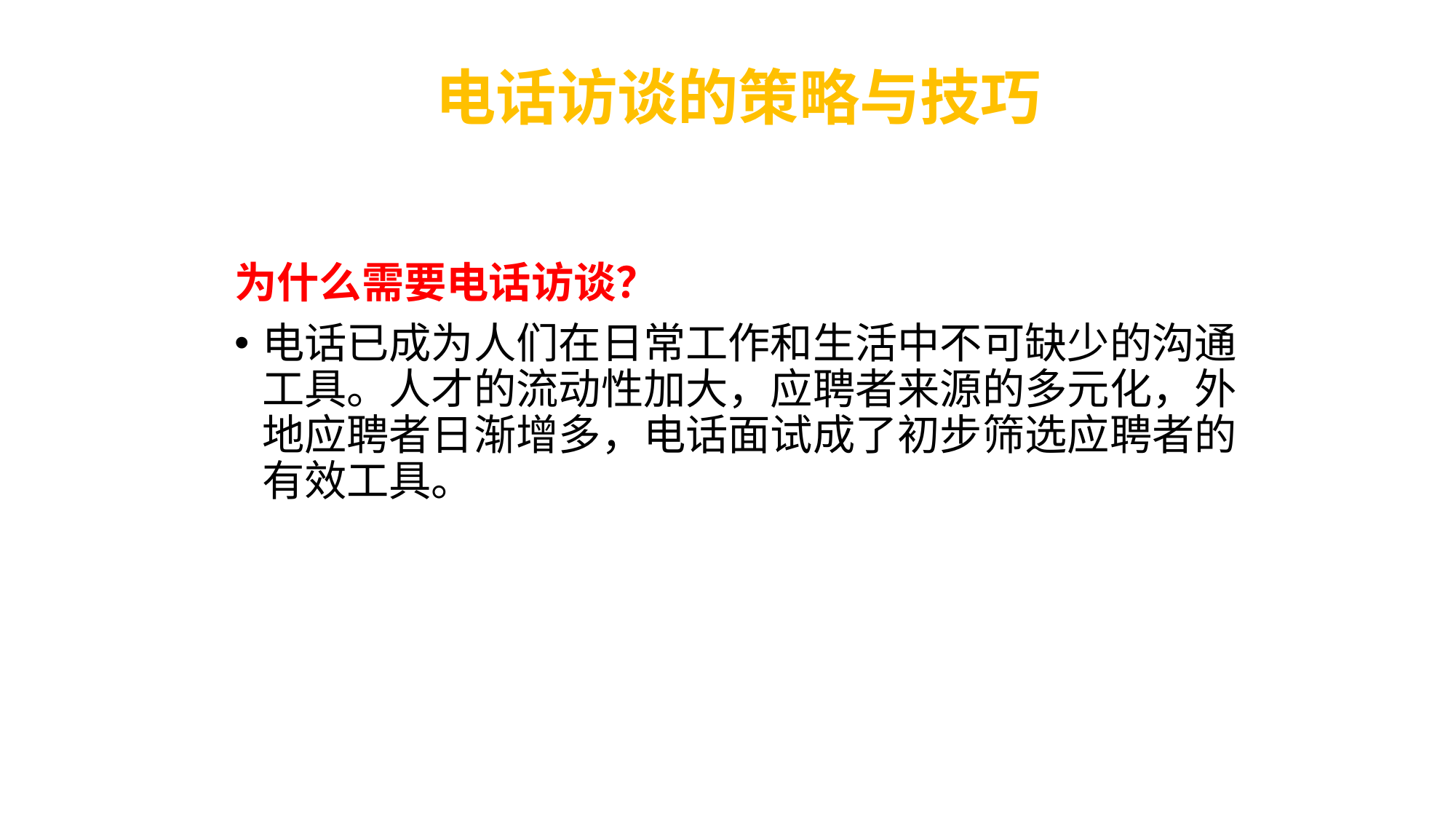

# 电话访谈的策略与技巧
为什么需要电话访谈？
电话已成为人们在日常工作和生活中不可缺少的沟通工具。人才的流动性加大，应聘者来源的多元化，外地应聘者日渐增多，电话面试成了初步筛选应聘者的有效工具。